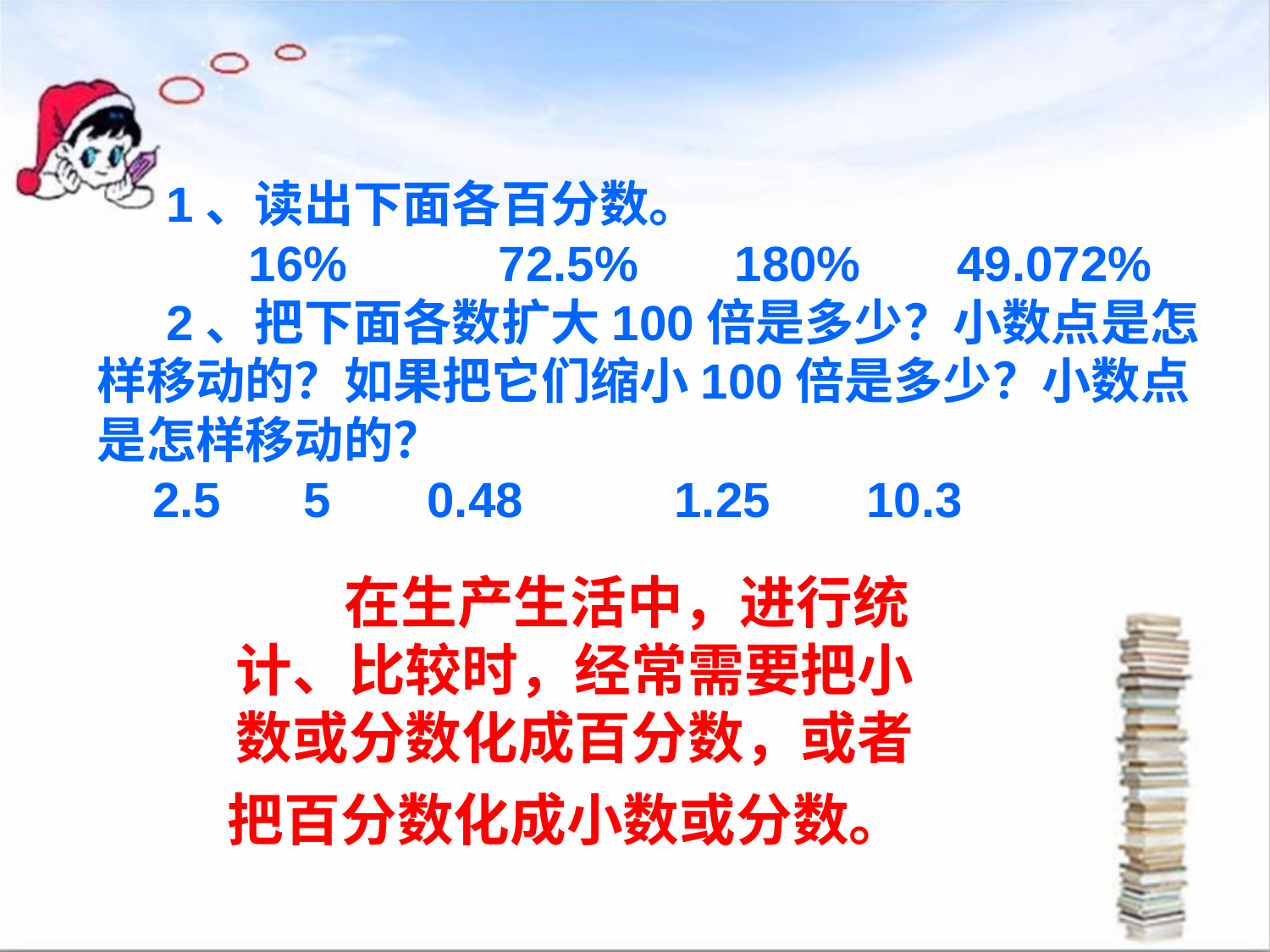

1、读出下面各百分数。
           16%           72.5%       180%       49.072%
     2、把下面各数扩大100倍是多少？小数点是怎样移动的？如果把它们缩小100倍是多少？小数点是怎样移动的？
    2.5      5       0.48           1.25       10.3
       在生产生活中，进行统计、比较时，经常需要把小数或分数化成百分数，或者把百分数化成小数或分数。